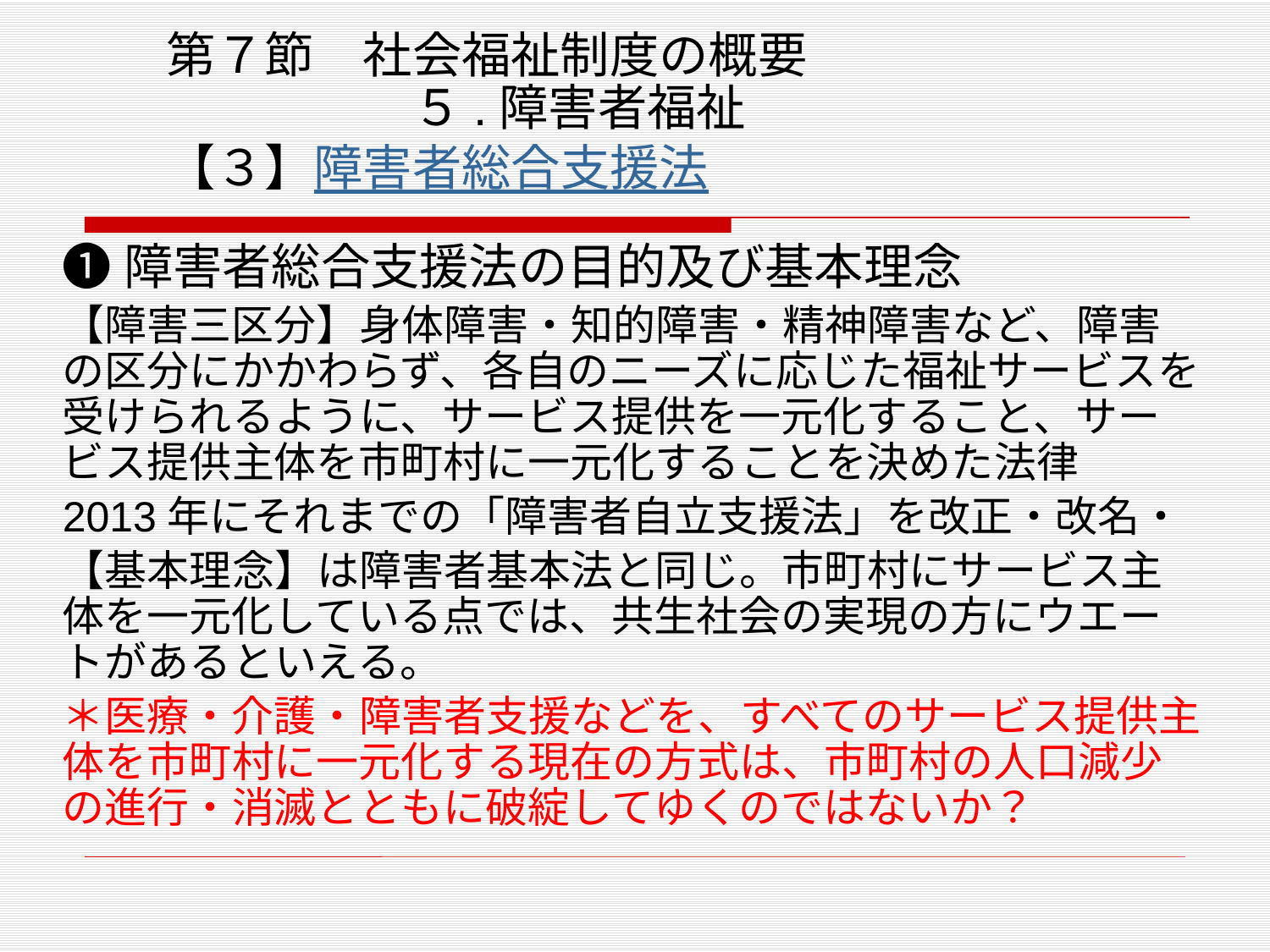

# 第７節　社会福祉制度の概要 　　　　　５.障害者福祉 【３】障害者総合支援法
❶障害者総合支援法の目的及び基本理念
【障害三区分】身体障害・知的障害・精神障害など、障害の区分にかかわらず、各自のニーズに応じた福祉サービスを受けられるように、サービス提供を一元化すること、サービス提供主体を市町村に一元化することを決めた法律
2013年にそれまでの「障害者自立支援法」を改正・改名・
【基本理念】は障害者基本法と同じ。市町村にサービス主体を一元化している点では、共生社会の実現の方にウエートがあるといえる。
＊医療・介護・障害者支援などを、すべてのサービス提供主体を市町村に一元化する現在の方式は、市町村の人口減少の進行・消滅とともに破綻してゆくのではないか？